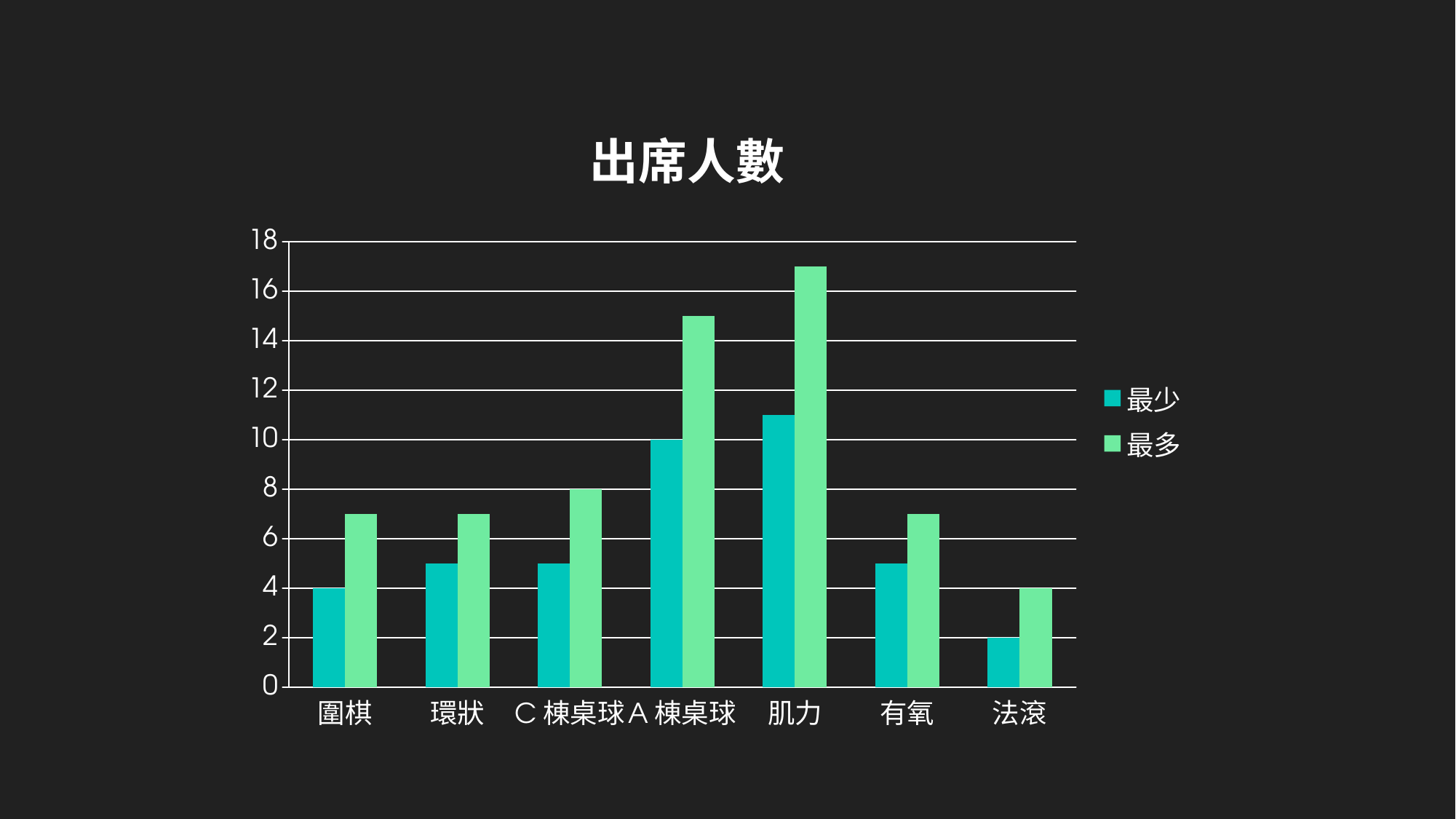

### Chart: 出席人數

| Category | 最少 | 最多 |
|---|---|---|
| 圍棋 | 4.0 | 7.0 |
| 環狀 | 5.0 | 7.0 |
| C棟桌球 | 5.0 | 8.0 |
| A棟桌球 | 10.0 | 15.0 |
| 肌力 | 11.0 | 17.0 |
| 有氧 | 5.0 | 7.0 |
| 法滾 | 2.0 | 4.0 |